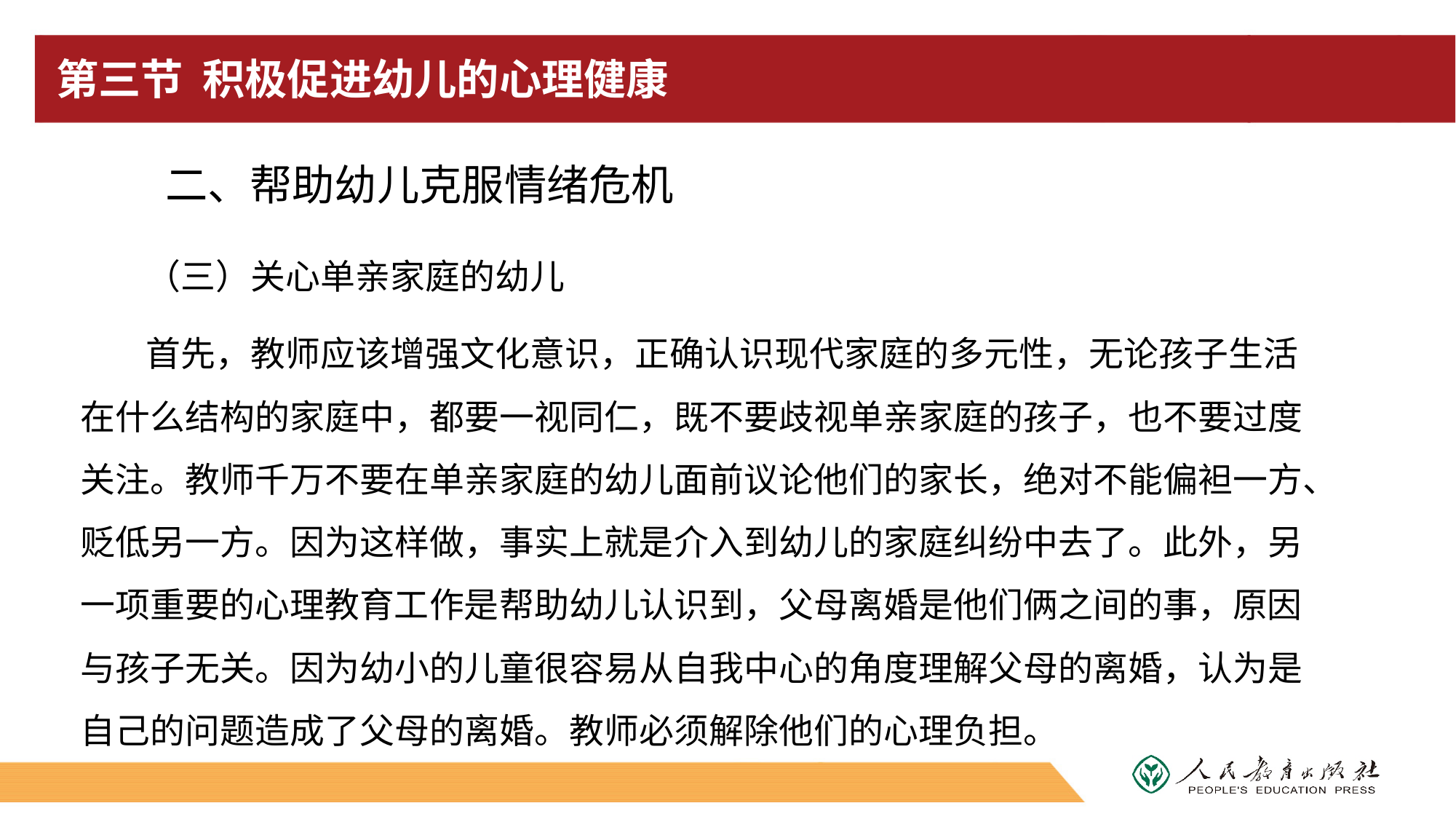

# 第三节  积极促进幼儿的心理健康
二、帮助幼儿克服情绪危机
（三）关心单亲家庭的幼儿
首先，教师应该增强文化意识，正确认识现代家庭的多元性，无论孩子生活在什么结构的家庭中，都要一视同仁，既不要歧视单亲家庭的孩子，也不要过度关注。教师千万不要在单亲家庭的幼儿面前议论他们的家长，绝对不能偏袒一方、贬低另一方。因为这样做，事实上就是介入到幼儿的家庭纠纷中去了。此外，另一项重要的心理教育工作是帮助幼儿认识到，父母离婚是他们俩之间的事，原因与孩子无关。因为幼小的儿童很容易从自我中心的角度理解父母的离婚，认为是自己的问题造成了父母的离婚。教师必须解除他们的心理负担。